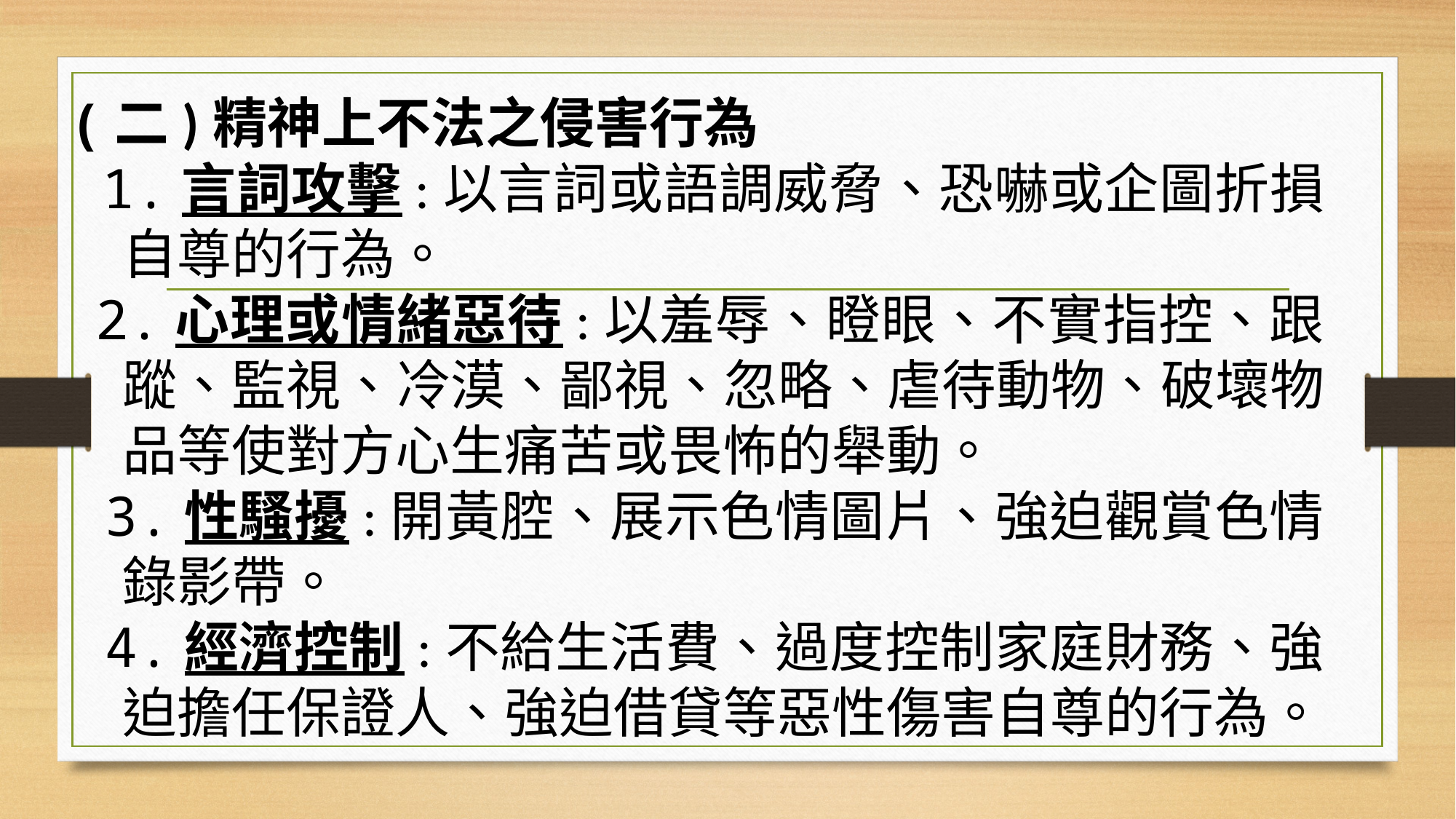

(二)精神上不法之侵害行為
 1.言詞攻擊:以言詞或語調威脅、恐嚇或企圖折損自尊的行為。
  2.心理或情緒惡待:以羞辱、瞪眼、不實指控、跟蹤、監視、冷漠、鄙視、忽略、虐待動物、破壞物品等使對方心生痛苦或畏怖的舉動。
3.性騷擾:開黃腔、展示色情圖片、強迫觀賞色情錄影帶。
4.經濟控制:不給生活費、過度控制家庭財務、強迫擔任保證人、強迫借貸等惡性傷害自尊的行為。